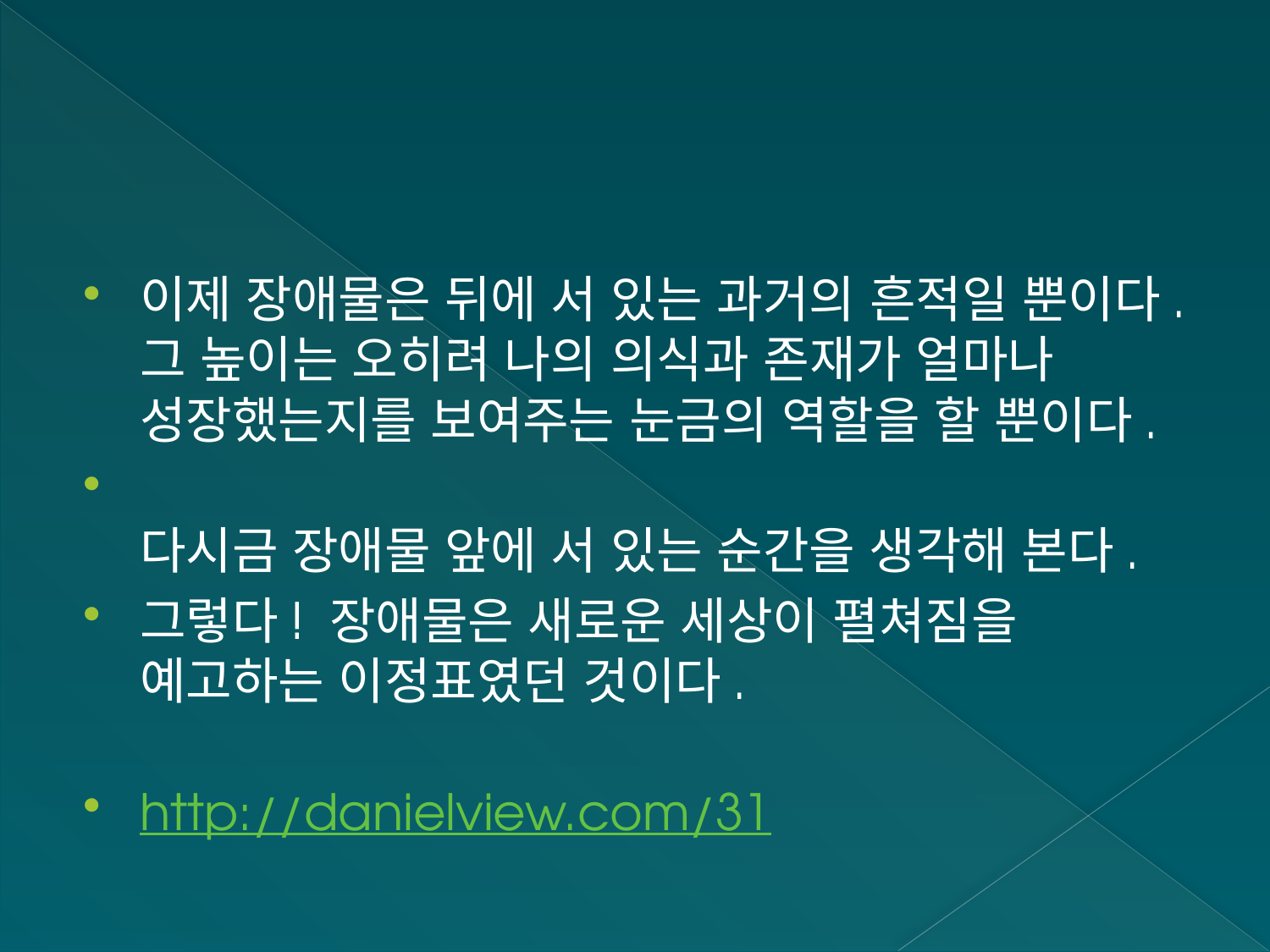

#
이제 장애물은 뒤에 서 있는 과거의 흔적일 뿐이다. 그 높이는 오히려 나의 의식과 존재가 얼마나 성장했는지를 보여주는 눈금의 역할을 할 뿐이다.
다시금 장애물 앞에 서 있는 순간을 생각해 본다.
그렇다! 장애물은 새로운 세상이 펼쳐짐을 예고하는 이정표였던 것이다.
http://danielview.com/31